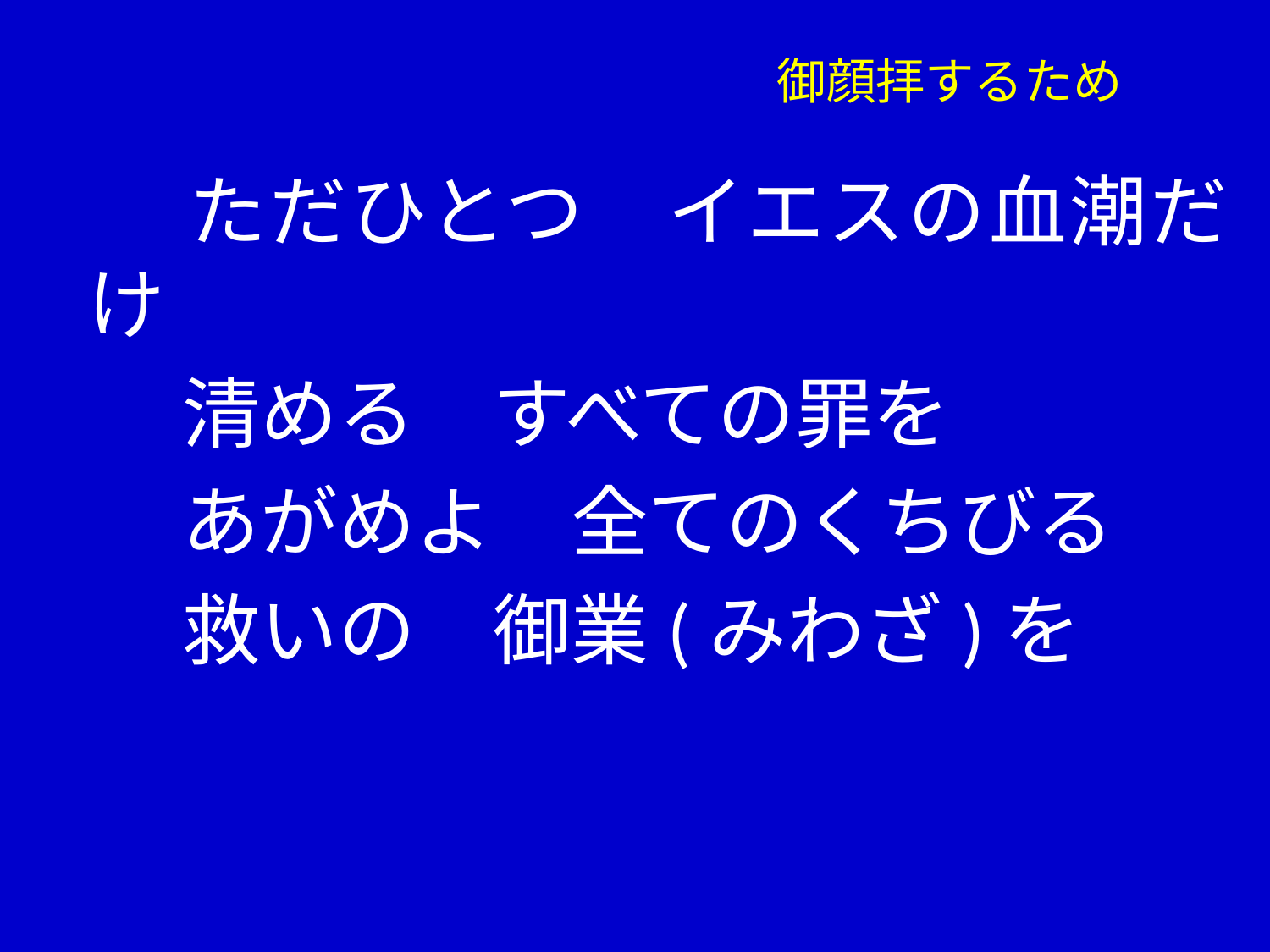

# 御顔拝するため
　 ただひとつ　イエスの血潮だけ
　 清める　すべての罪を
　 あがめよ　全てのくちびる
　 救いの　御業(みわざ)を